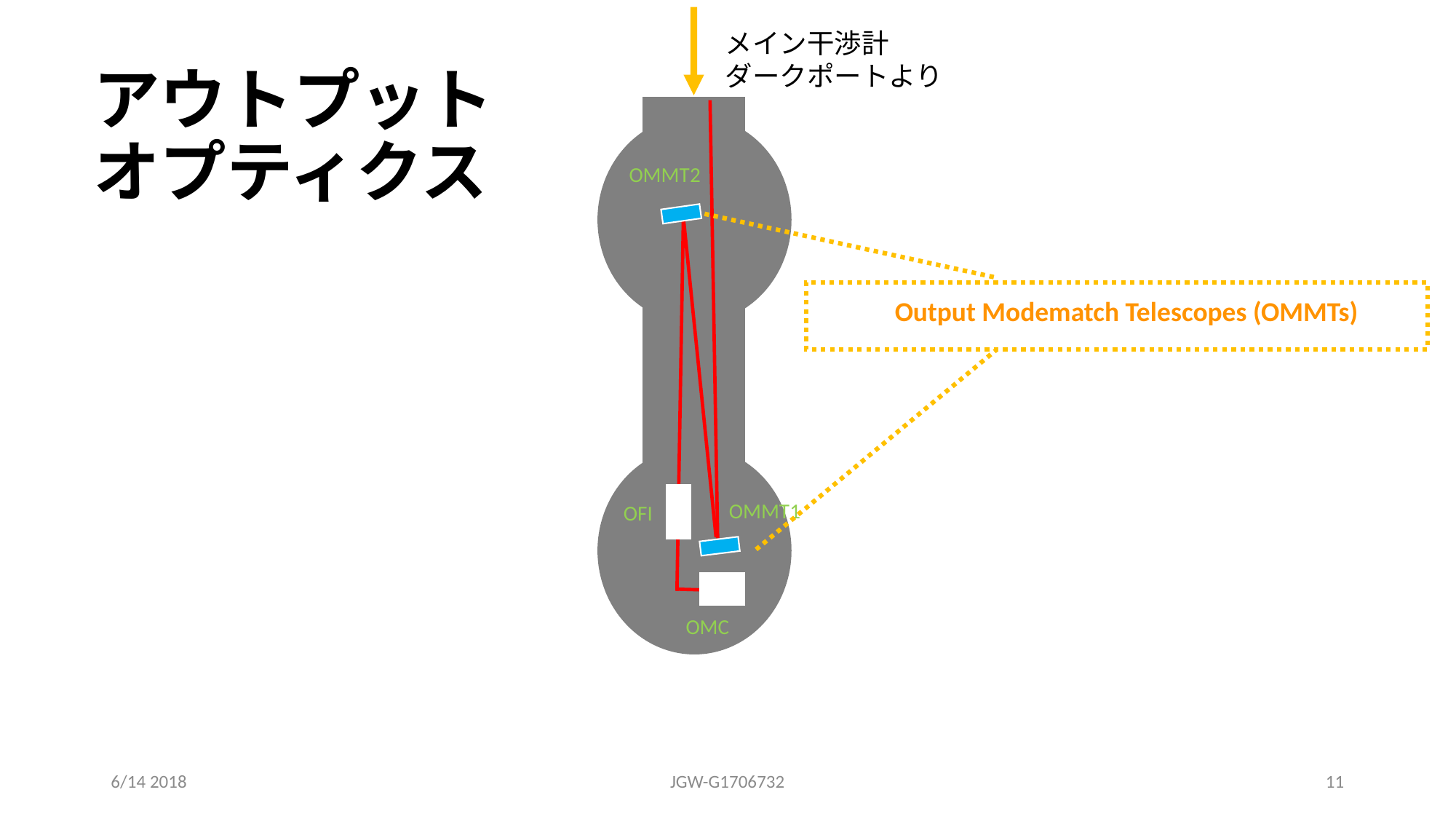

メイン干渉計
ダークポートより
# アウトプット オプティクス

OMMT2

Output Modematch Telescopes (OMMTs)

OMMT1
OFI

OMC
6/14 2018
JGW-G1706732
11